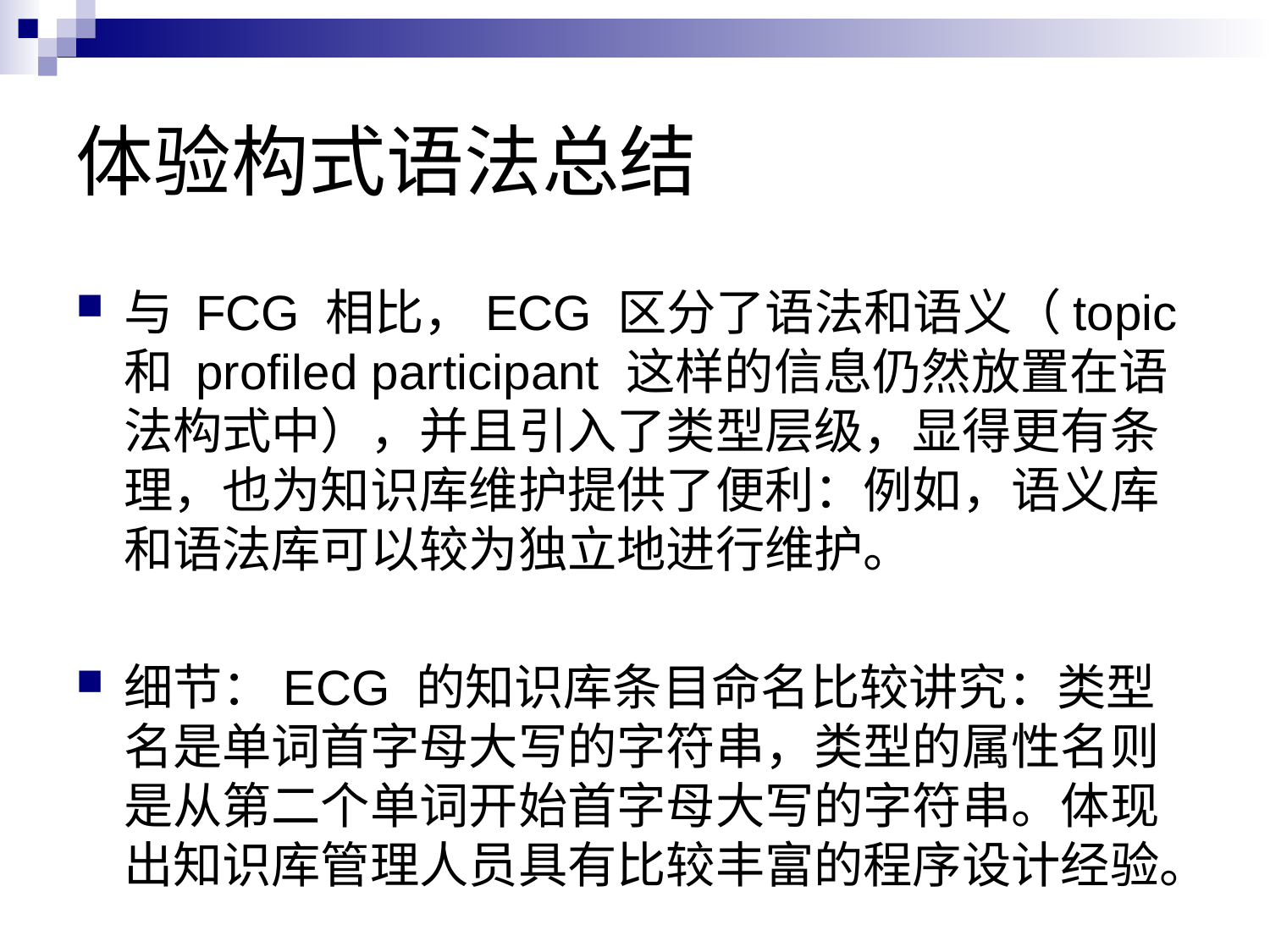

# 体验构式语法总结
与 FCG 相比，ECG 区分了语法和语义（topic 和 profiled participant 这样的信息仍然放置在语法构式中），并且引入了类型层级，显得更有条理，也为知识库维护提供了便利：例如，语义库和语法库可以较为独立地进行维护。

细节：ECG 的知识库条目命名比较讲究：类型名是单词首字母大写的字符串，类型的属性名则是从第二个单词开始首字母大写的字符串。体现出知识库管理人员具有比较丰富的程序设计经验。